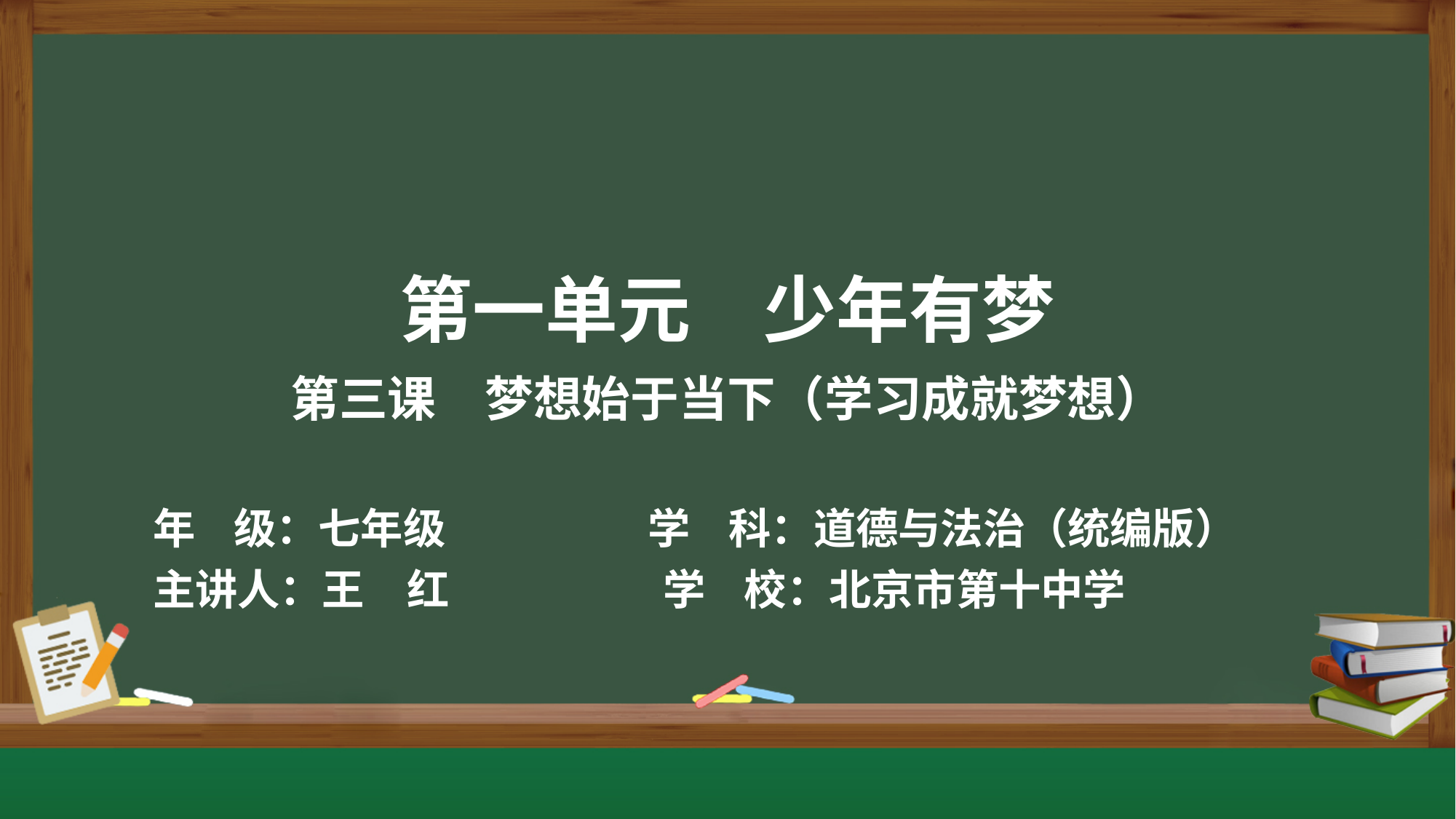

第一单元　少年有梦
第三课　梦想始于当下（学习成就梦想）
年    级：七年级                     学    科：道德与法治（统编版）
主讲人：王　红　　　         学    校：北京市第十中学